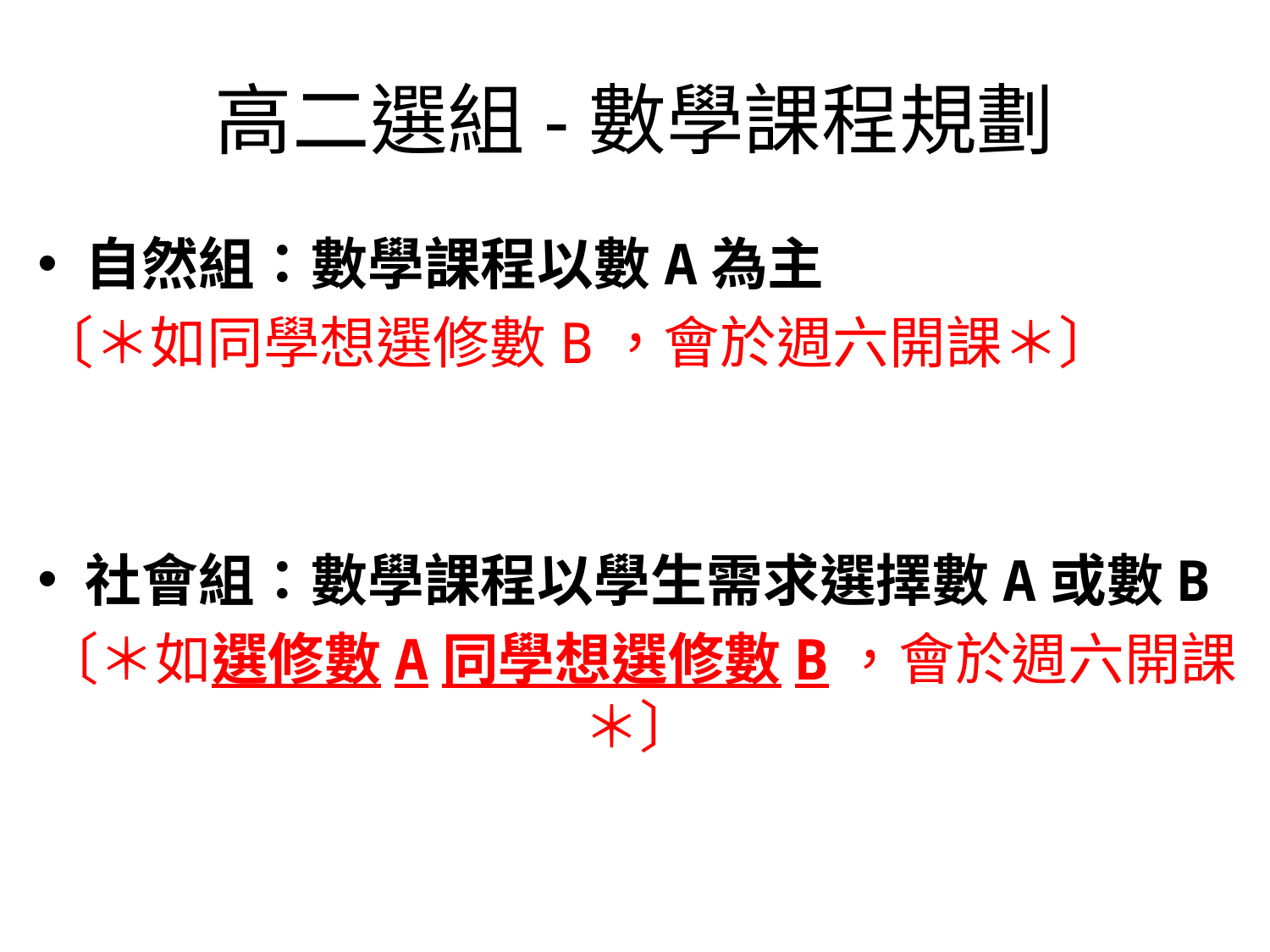

# 高二選組-數學課程規劃
自然組：數學課程以數A為主
〔＊如同學想選修數B，會於週六開課＊〕

社會組：數學課程以學生需求選擇數A或數B
〔＊如選修數A同學想選修數B，會於週六開課＊〕